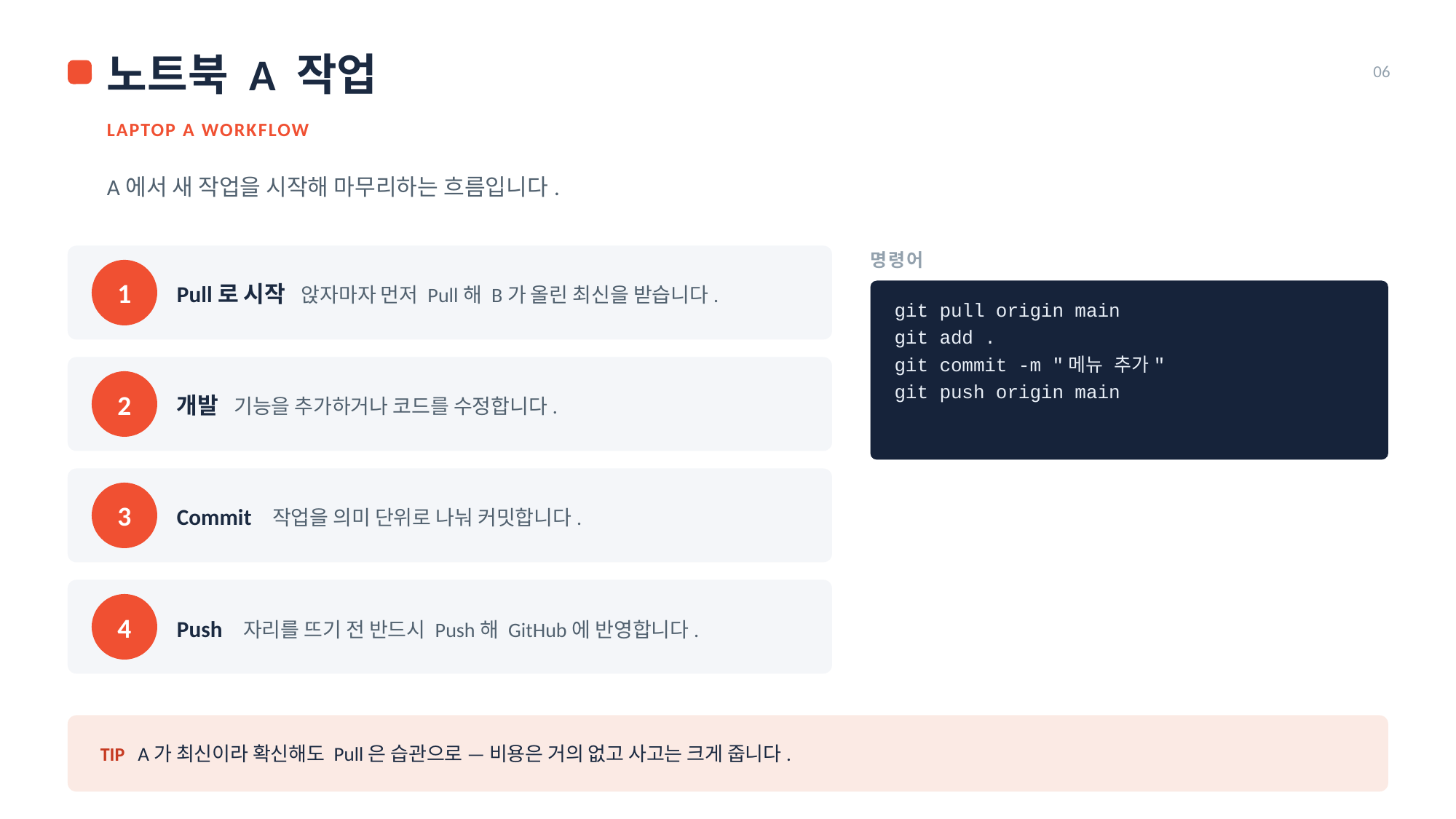

노트북 A 작업
06

LAPTOP A WORKFLOW
A에서 새 작업을 시작해 마무리하는 흐름입니다.
명령어

Pull로 시작   앉자마자 먼저 Pull해 B가 올린 최신을 받습니다.

1

git pull origin main
git add .
git commit -m "메뉴 추가"
git push origin main

개발   기능을 추가하거나 코드를 수정합니다.

2

Commit   작업을 의미 단위로 나눠 커밋합니다.

3

Push   자리를 뜨기 전 반드시 Push해 GitHub에 반영합니다.

4

TIP   A가 최신이라 확신해도 Pull은 습관으로 — 비용은 거의 없고 사고는 크게 줍니다.